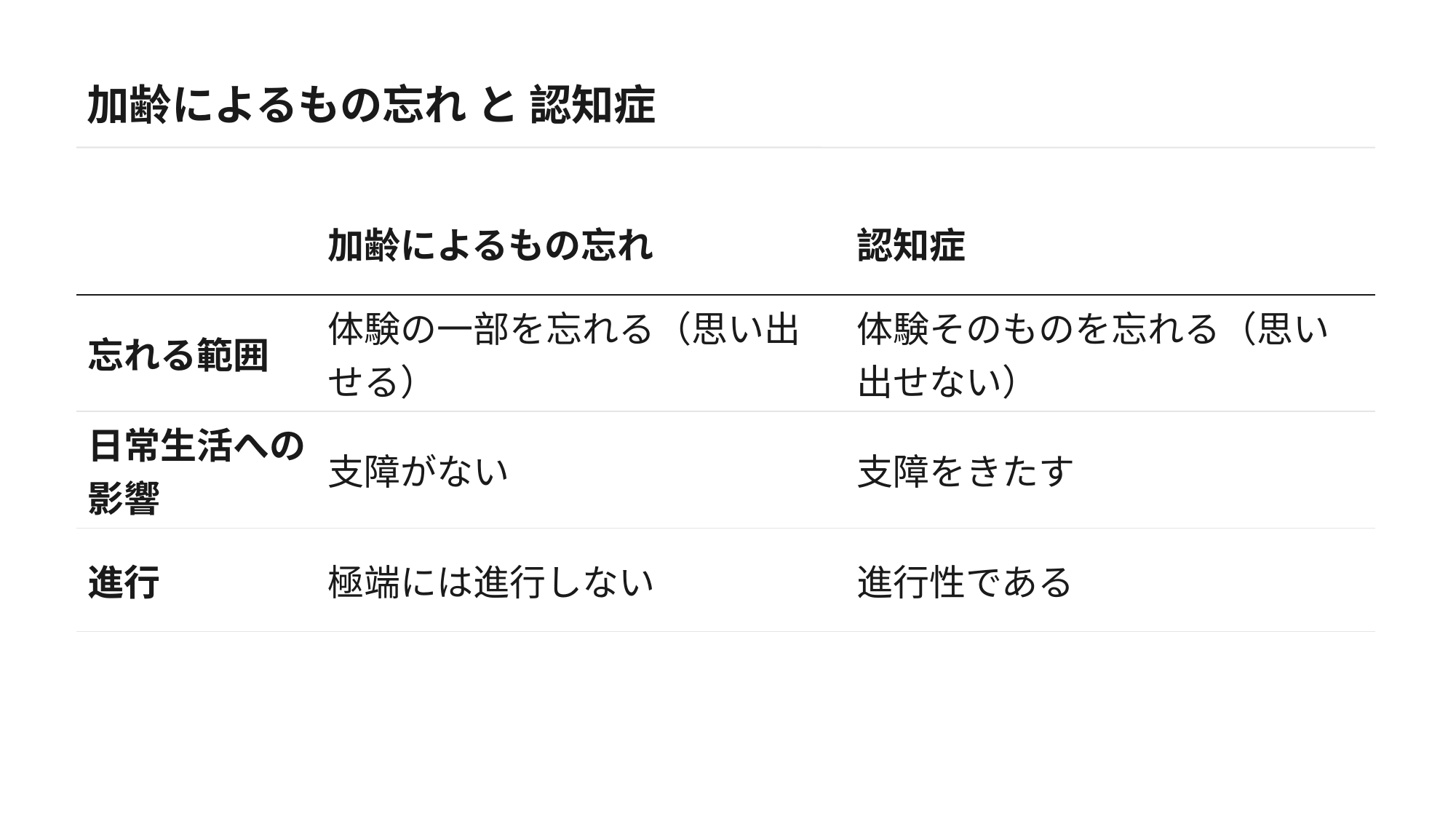

加齢によるもの忘れ と 認知症

|  | 加齢によるもの忘れ | 認知症 |
| --- | --- | --- |
| 忘れる範囲 | 体験の一部を忘れる（思い出せる） | 体験そのものを忘れる（思い出せない） |
| 日常生活への影響 | 支障がない | 支障をきたす |
| 進行 | 極端には進行しない | 進行性である |